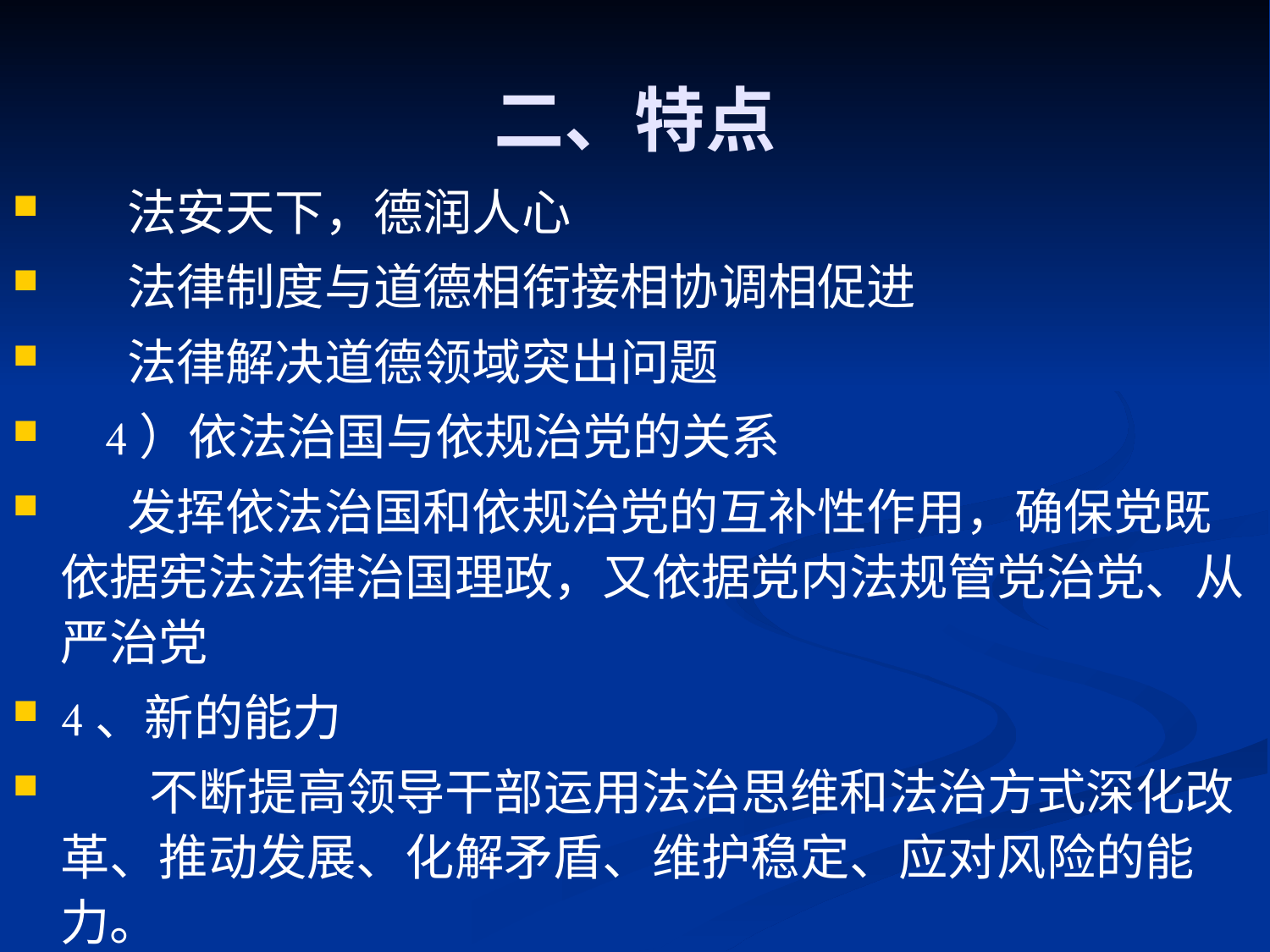

# 二、特点
     法安天下，德润人心
     法律制度与道德相衔接相协调相促进
     法律解决道德领域突出问题
    4）依法治国与依规治党的关系
     发挥依法治国和依规治党的互补性作用，确保党既依据宪法法律治国理政，又依据党内法规管党治党、从严治党
4、新的能力
       不断提高领导干部运用法治思维和法治方式深化改革、推动发展、化解矛盾、维护稳定、应对风险的能力。